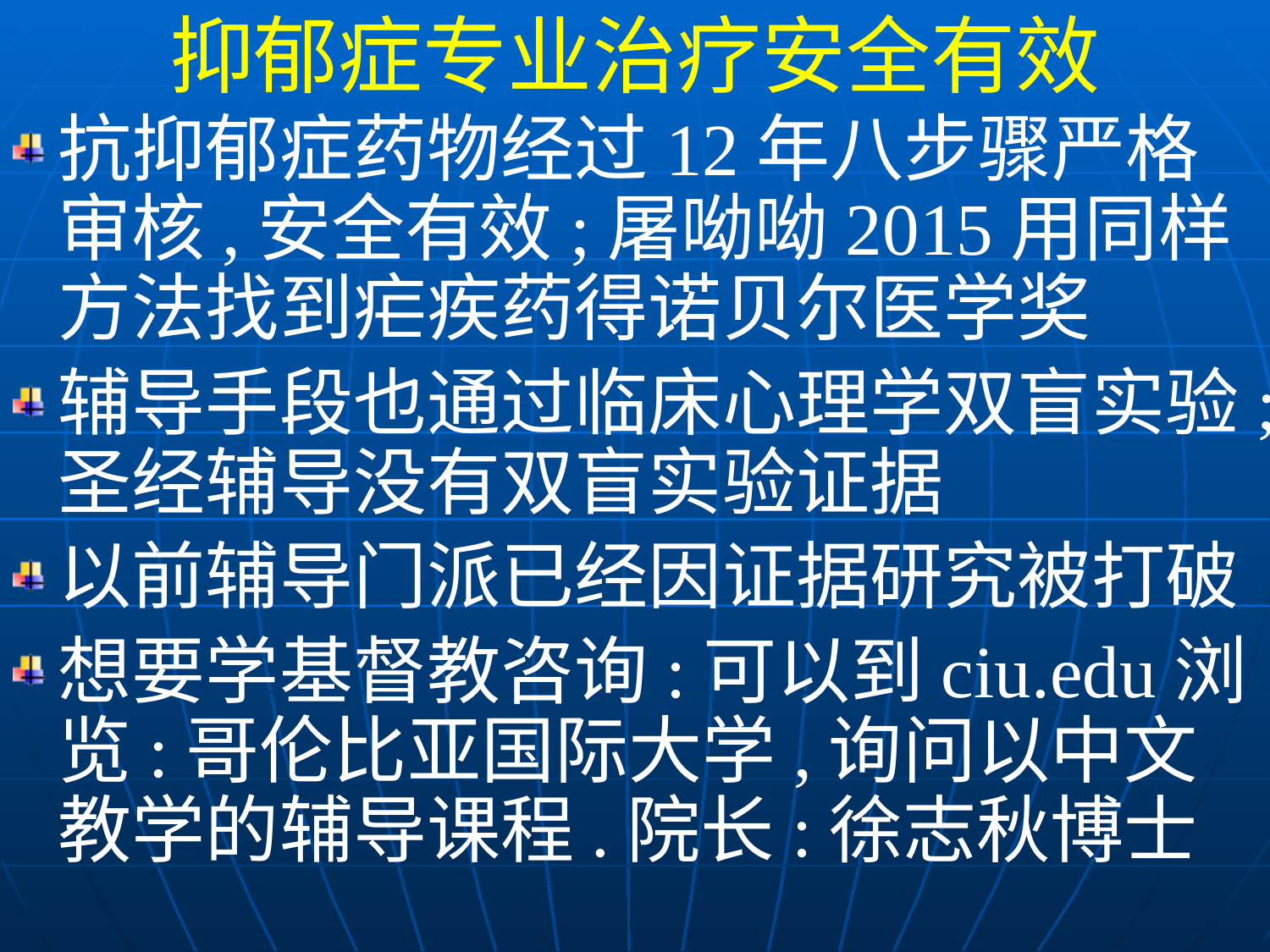

抑郁症专业治疗安全有效
抗抑郁症药物经过12年八步骤严格审核,安全有效;屠呦呦2015用同样方法找到疟疾药得诺贝尔医学奖
辅导手段也通过临床心理学双盲实验;圣经辅导没有双盲实验证据
以前辅导门派已经因证据研究被打破
想要学基督教咨询:可以到ciu.edu浏览:哥伦比亚国际大学,询问以中文教学的辅导课程.院长:徐志秋博士